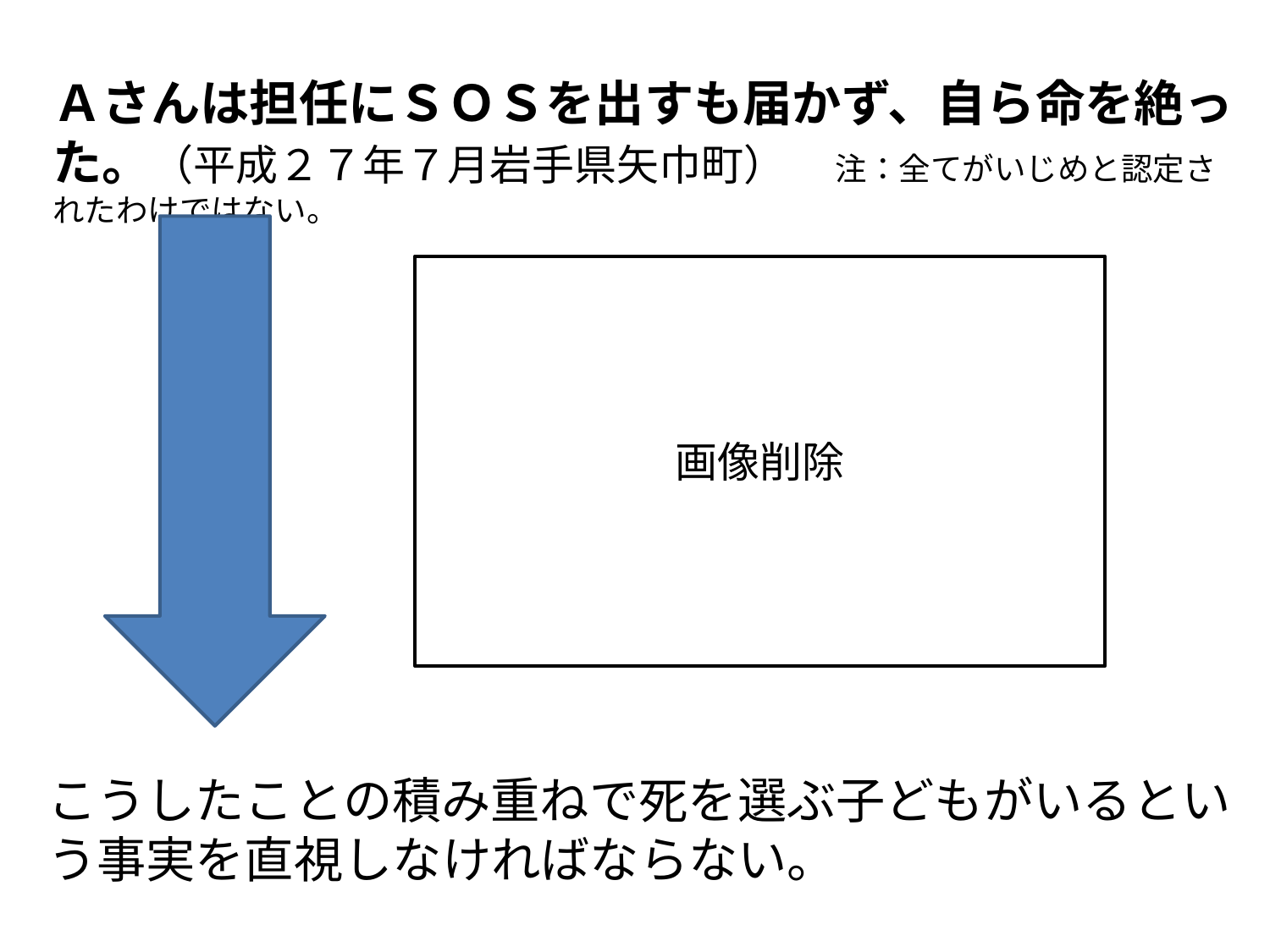

Ａさんは担任にＳＯＳを出すも届かず、自ら命を絶った。（平成２７年７月岩手県矢巾町）　注：全てがいじめと認定されたわけではない。

画像削除
こうしたことの積み重ねで死を選ぶ子どもがいるという事実を直視しなければならない。